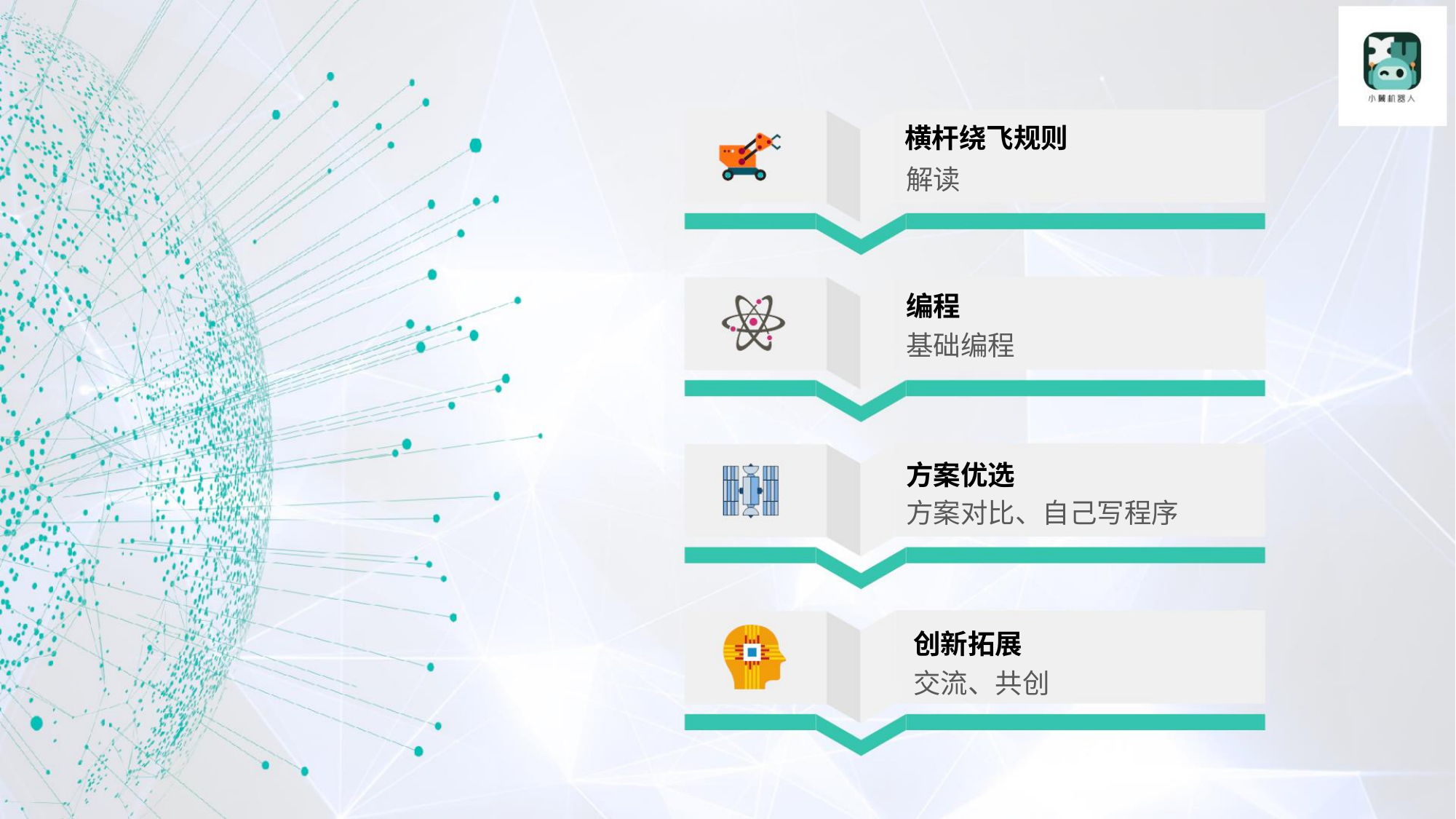

横杆绕飞规则
解读
编程
基础编程
方案优选
方案对比、自己写程序
创新拓展
交流、共创